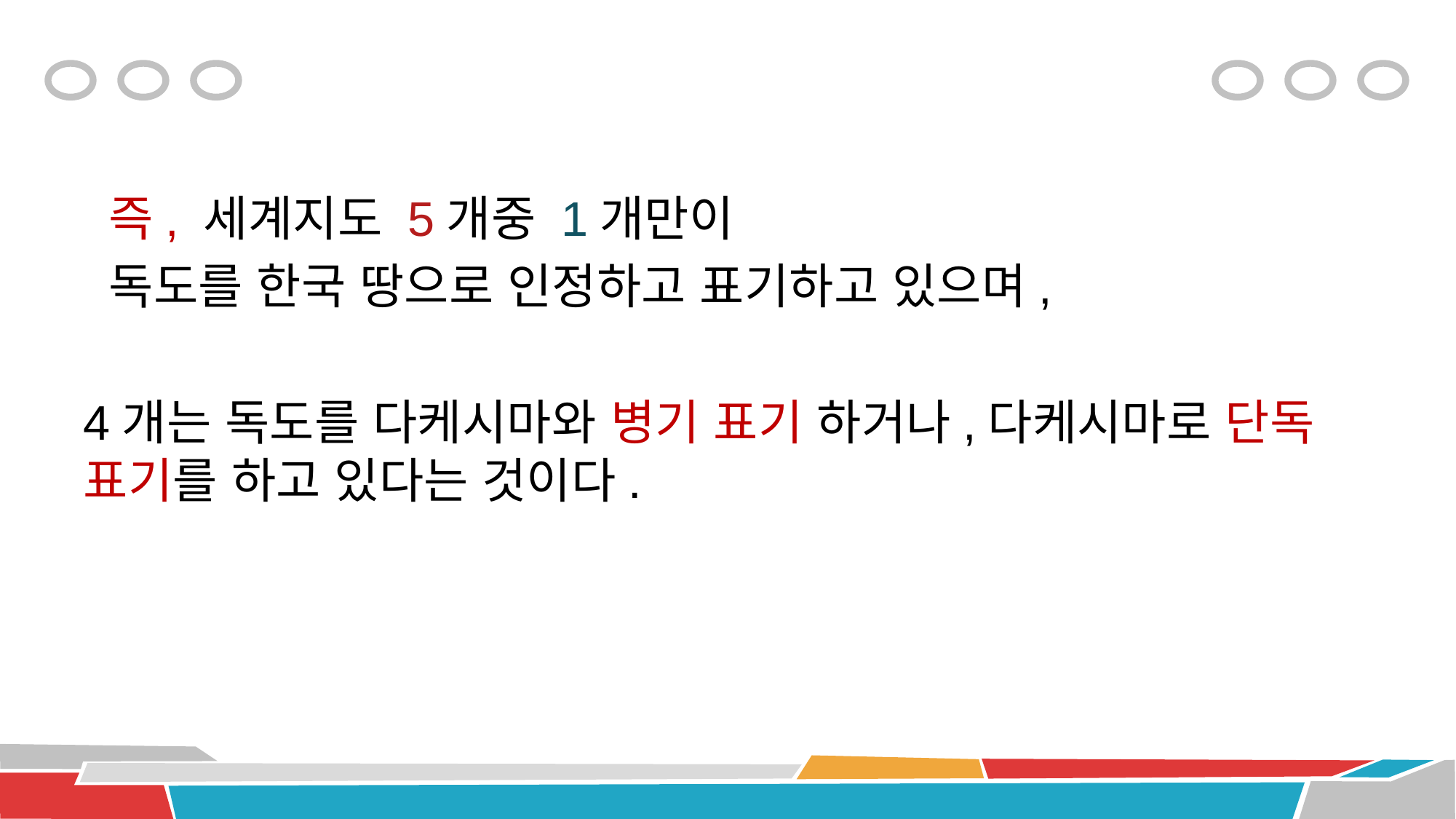

#
 즉, 세계지도 5개중 1개만이
 독도를 한국 땅으로 인정하고 표기하고 있으며,

4개는 독도를 다케시마와 병기 표기 하거나,다케시마로 단독 표기를 하고 있다는 것이다.